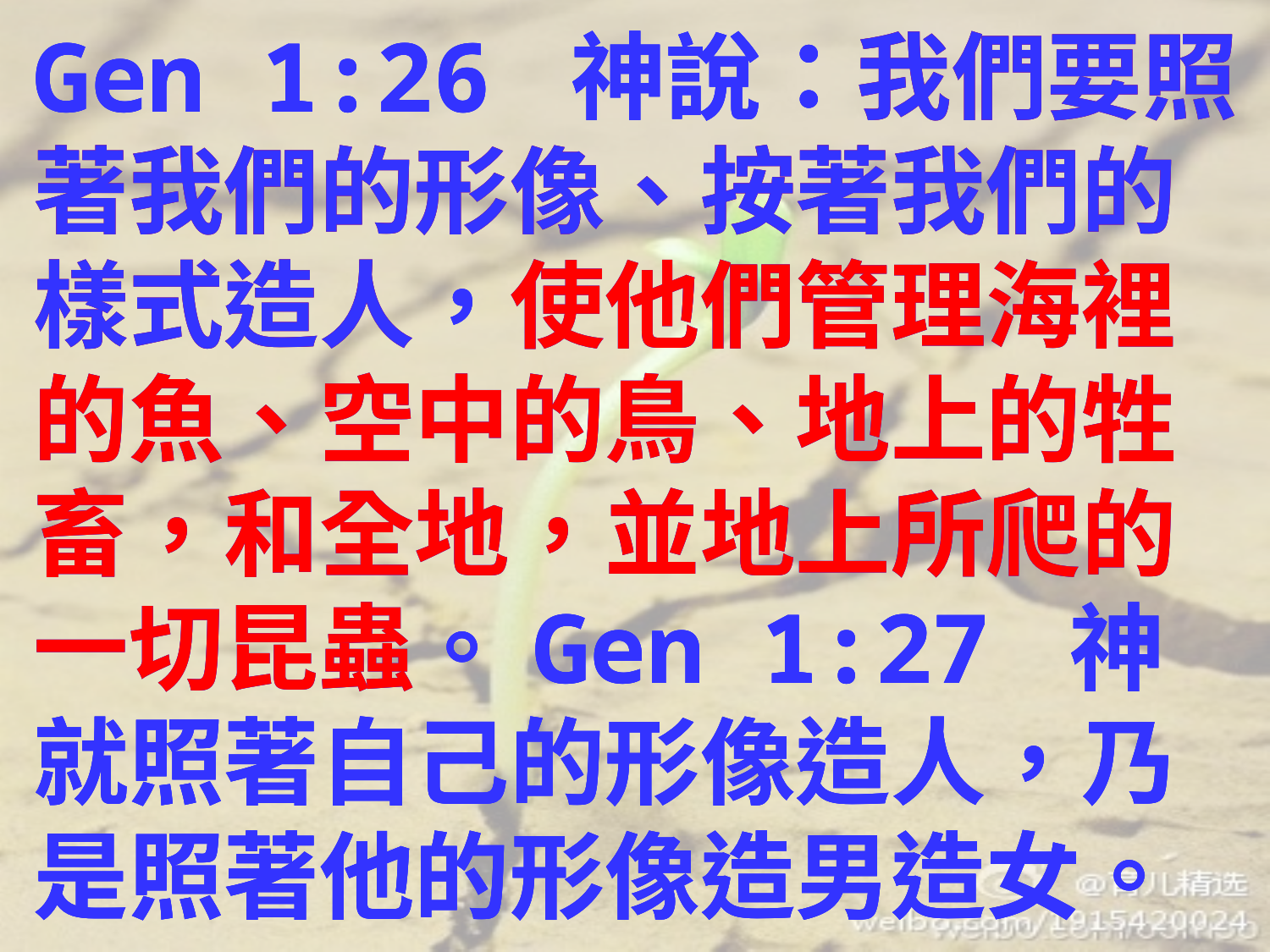

Gen 1:26 神說：我們要照著我們的形像、按著我們的樣式造人，使他們管理海裡的魚、空中的鳥、地上的牲畜，和全地，並地上所爬的一切昆蟲。Gen 1:27 神就照著自己的形像造人，乃是照著他的形像造男造女。
Gen 1:26 神說：我們要照著我們的形像、按著我們的樣式造人，使他們管理海裡的魚、空中的鳥、地上的牲畜，和全地，並地上所爬的一切昆蟲。Gen 1:27 神就照著自己的形像造人，乃是照著他的形像造男造女。
Gen 1:26 神說：我們要照著我們的形像、按著我們的樣式造人，使他們管理海裡的魚、空中的鳥、地上的牲畜，和全地，並地上所爬的一切昆蟲。Gen 1:27 神就照著自己的形像造人，乃是照著他的形像造男造女。